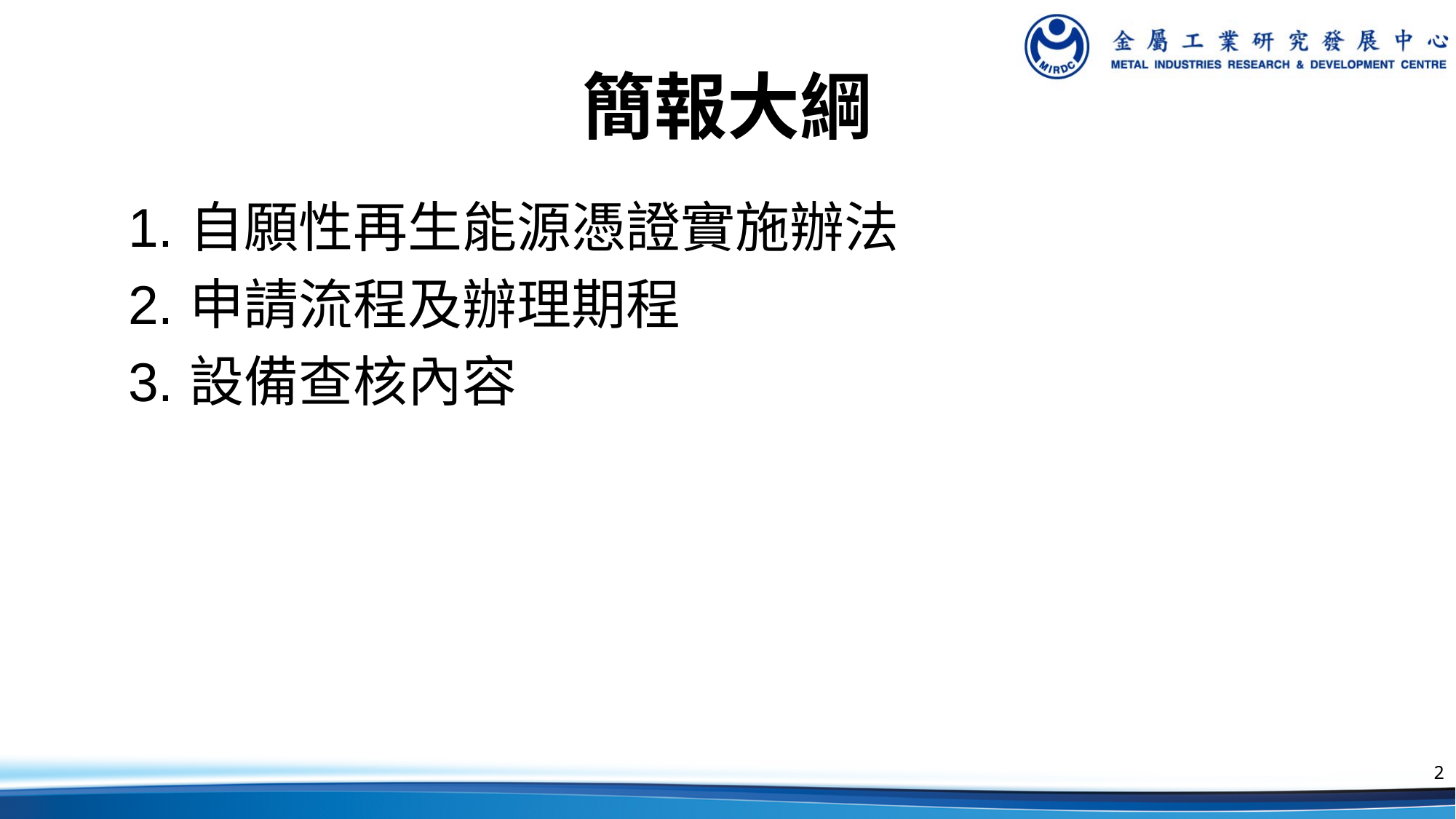

# 簡報大綱
自願性再生能源憑證實施辦法
申請流程及辦理期程
設備查核內容
2